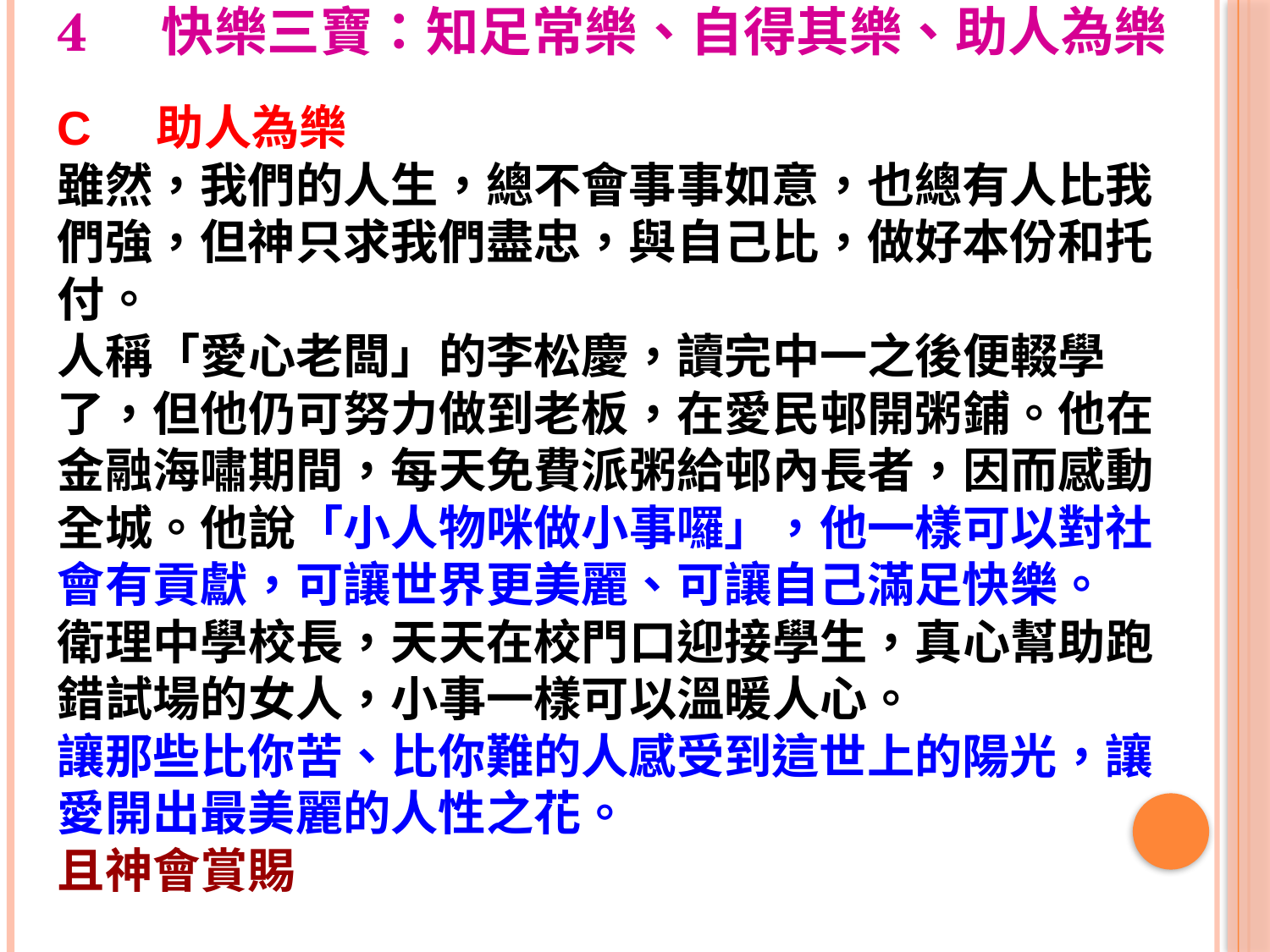

4    快樂三寶：知足常樂、自得其樂、助人為樂
C    助人為樂
雖然，我們的人生，總不會事事如意，也總有人比我們強，但神只求我們盡忠，與自己比，做好本份和托付。
人稱「愛心老闆」的李松慶，讀完中一之後便輟學了，但他仍可努力做到老板，在愛民邨開粥鋪。他在金融海嘯期間，每天免費派粥給邨內長者，因而感動全城。他說「小人物咪做小事囉」，他一樣可以對社會有貢獻，可讓世界更美麗、可讓自己滿足快樂。
衛理中學校長，天天在校門口迎接學生，真心幫助跑錯試場的女人，小事一樣可以溫暖人心。
讓那些比你苦、比你難的人感受到這世上的陽光，讓愛開出最美麗的人性之花。
且神會賞賜